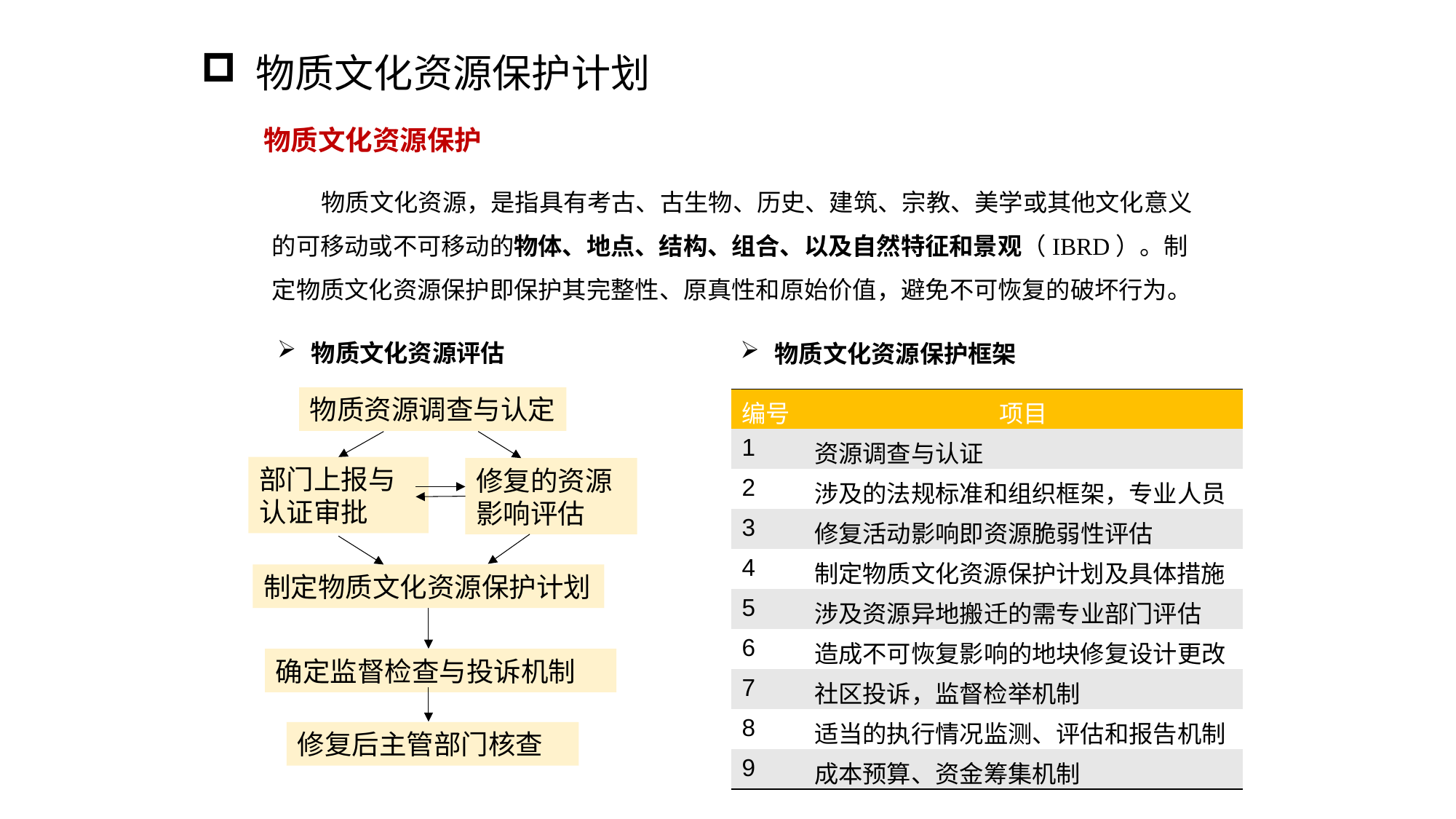

物质文化资源保护计划
物质文化资源保护
        物质文化资源，是指具有考古、古生物、历史、建筑、宗教、美学或其他文化意义的可移动或不可移动的物体、地点、结构、组合、以及自然特征和景观（IBRD）。制定物质文化资源保护即保护其完整性、原真性和原始价值，避免不可恢复的破坏行为。
物质文化资源评估

物质文化资源保护框架
物质资源调查与认定
| 编号 | 项目 |
| --- | --- |
| 1 | 资源调查与认证 |
| 2 | 涉及的法规标准和组织框架，专业人员 |
| 3 | 修复活动影响即资源脆弱性评估 |
| 4 | 制定物质文化资源保护计划及具体措施 |
| 5 | 涉及资源异地搬迁的需专业部门评估 |
| 6 | 造成不可恢复影响的地块修复设计更改 |
| 7 | 社区投诉，监督检举机制 |
| 8 | 适当的执行情况监测、评估和报告机制 |
| 9 | 成本预算、资金筹集机制 |
部门上报与认证审批
修复的资源影响评估
制定物质文化资源保护计划
确定监督检查与投诉机制
修复后主管部门核查